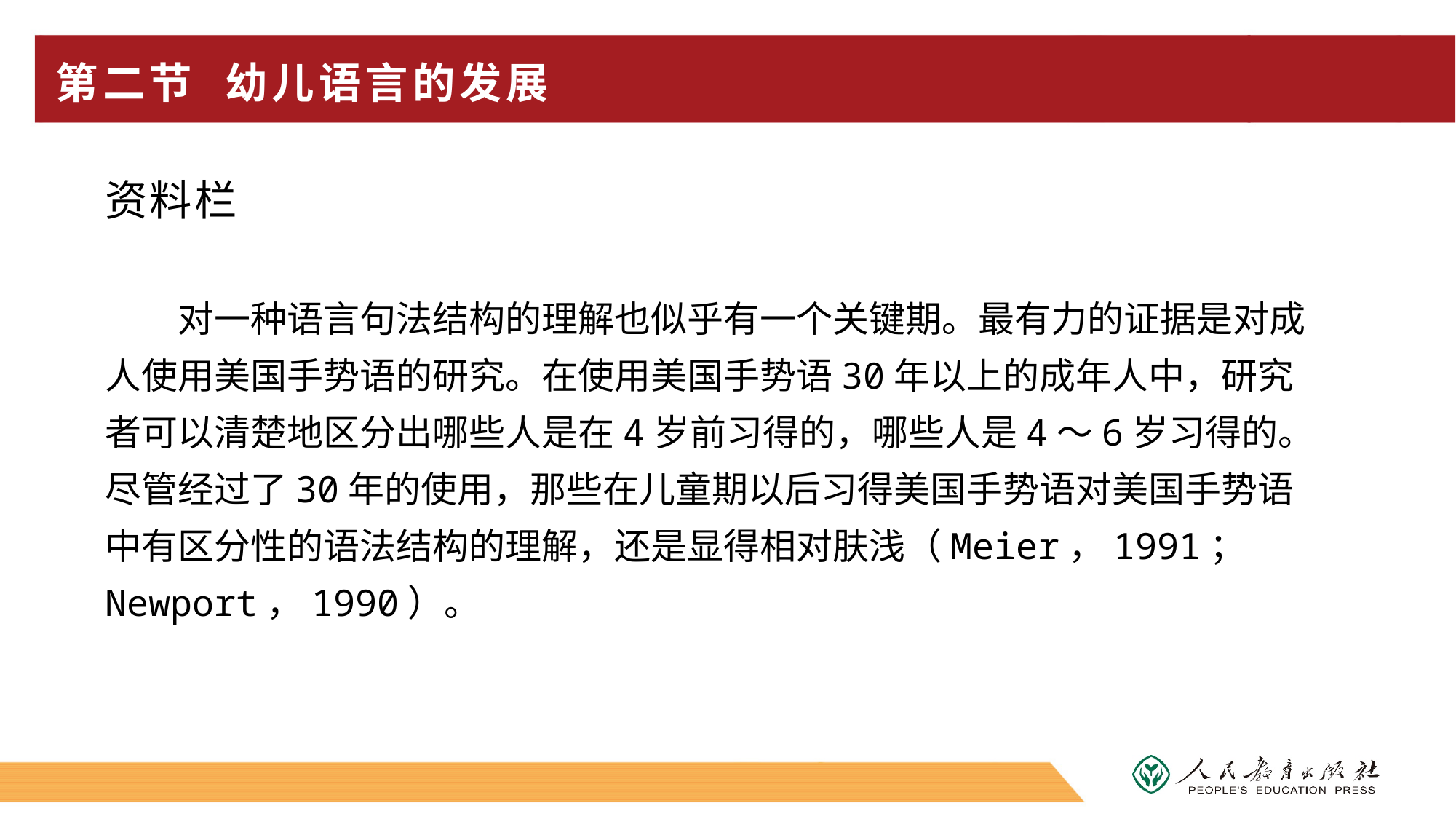

# 第二节  幼儿语言的发展
资料栏
对一种语言句法结构的理解也似乎有一个关键期。最有力的证据是对成人使用美国手势语的研究。在使用美国手势语30年以上的成年人中，研究者可以清楚地区分出哪些人是在4岁前习得的，哪些人是4～6岁习得的。尽管经过了30年的使用，那些在儿童期以后习得美国手势语对美国手势语中有区分性的语法结构的理解，还是显得相对肤浅（Meier，1991；Newport，1990）。